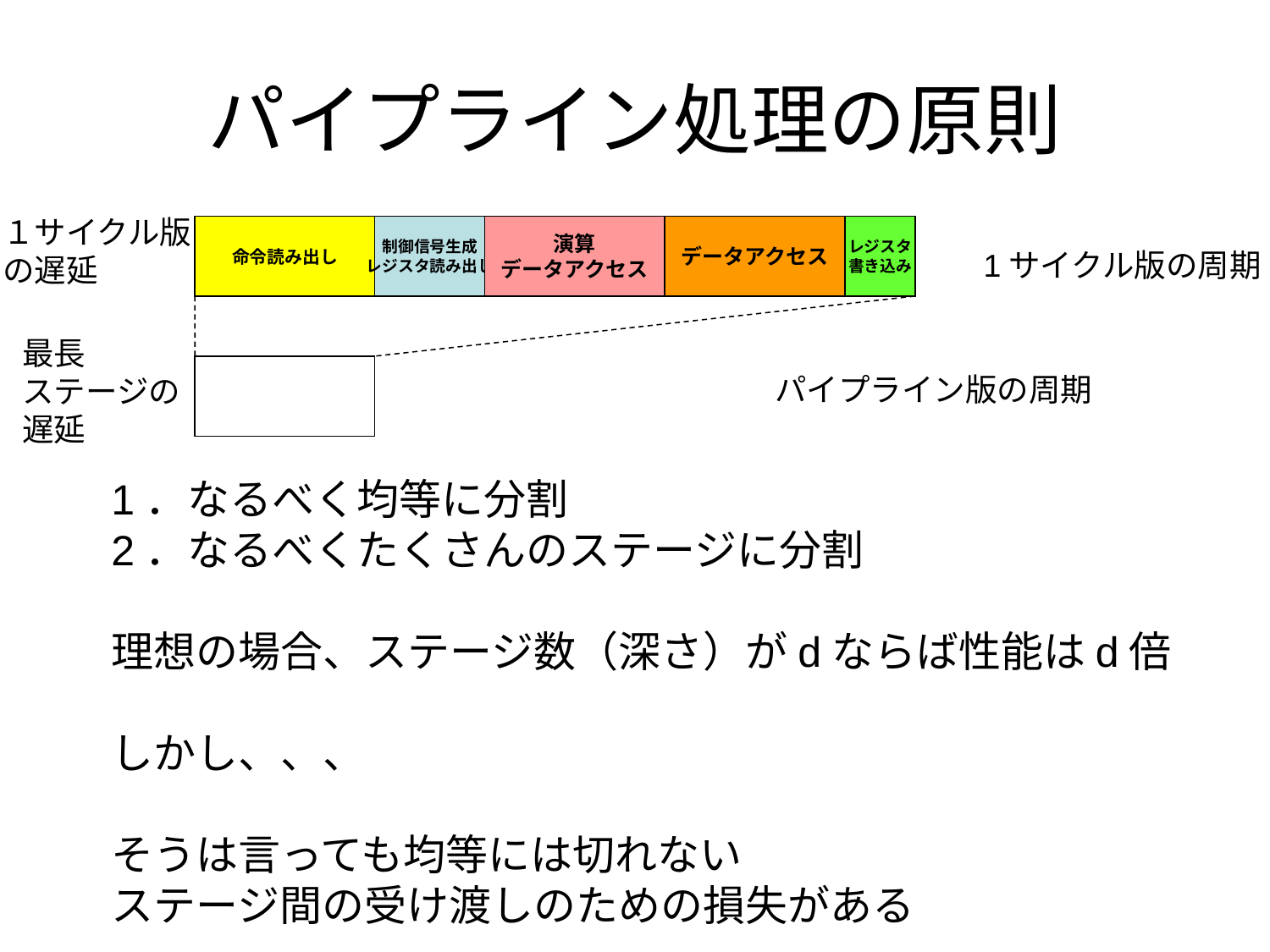

# パイプライン処理の原則
１サイクル版
の遅延
命令読み出し
制御信号生成
レジスタ読み出し
演算
データアクセス
データアクセス
レジスタ
書き込み
1サイクル版の周期

最長
ステージの
遅延

パイプライン版の周期
1．なるべく均等に分割
2．なるべくたくさんのステージに分割

理想の場合、ステージ数（深さ）がdならば性能はd倍

しかし、、、

そうは言っても均等には切れない
ステージ間の受け渡しのための損失がある